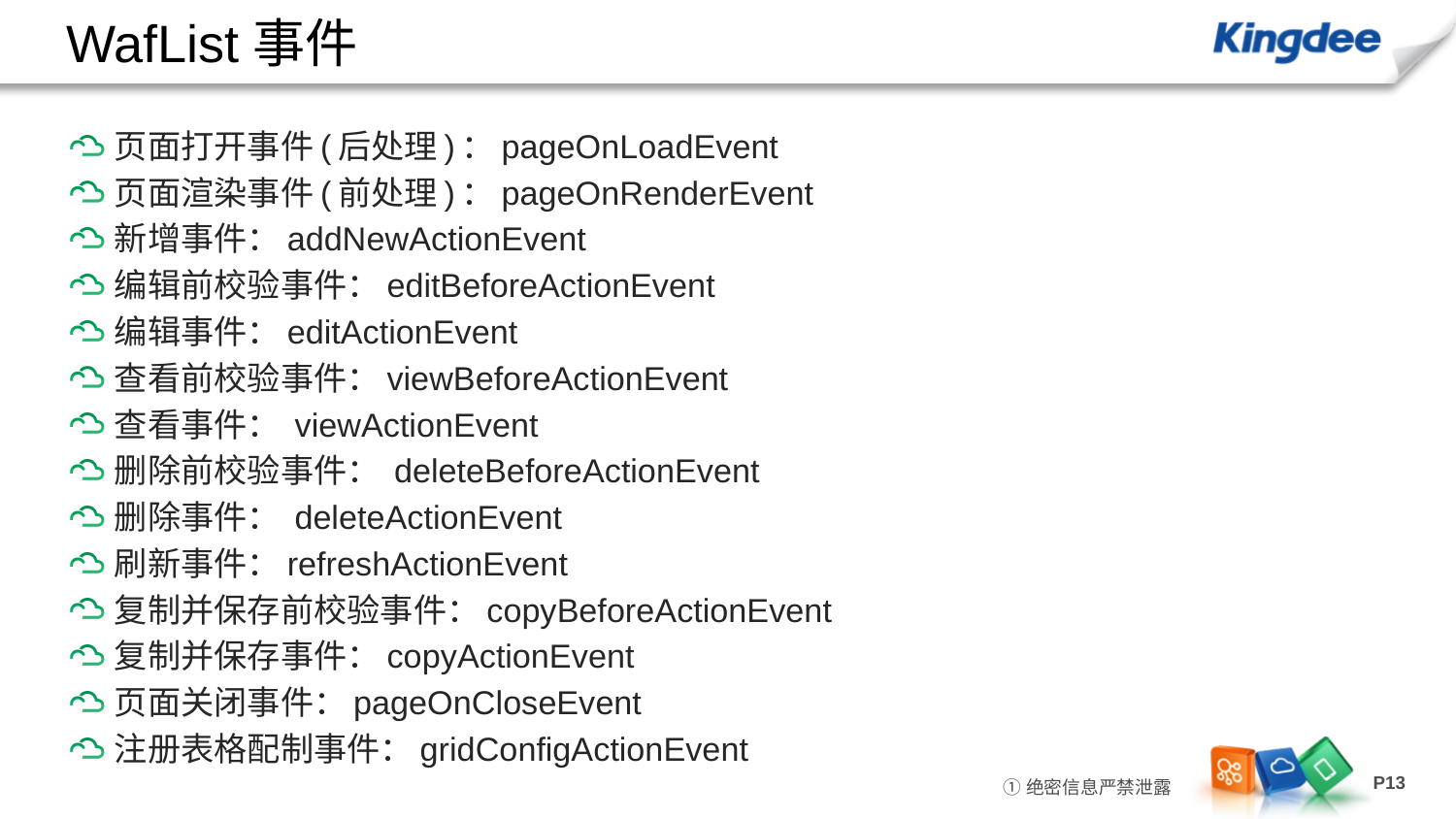

# WafList事件
页面打开事件(后处理)：pageOnLoadEvent
页面渲染事件(前处理)：pageOnRenderEvent
新增事件：addNewActionEvent
编辑前校验事件：editBeforeActionEvent
编辑事件：editActionEvent
查看前校验事件：viewBeforeActionEvent
查看事件： viewActionEvent
删除前校验事件： deleteBeforeActionEvent
删除事件： deleteActionEvent
刷新事件：refreshActionEvent
复制并保存前校验事件：copyBeforeActionEvent
复制并保存事件：copyActionEvent
页面关闭事件：pageOnCloseEvent
注册表格配制事件：gridConfigActionEvent